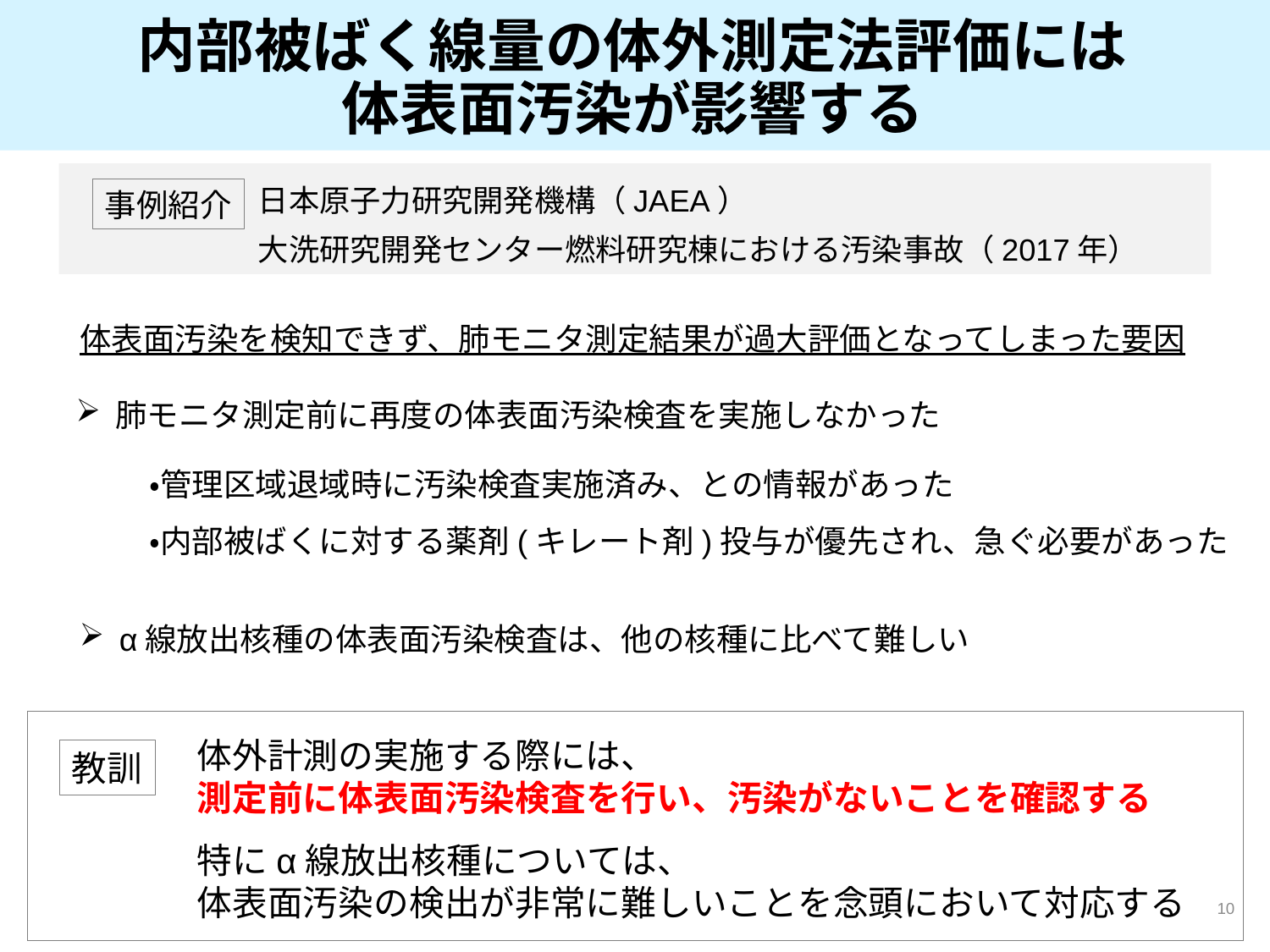

# 内部被ばく線量の体外測定法評価には 体表面汚染が影響する

日本原子力研究開発機構（JAEA）
大洗研究開発センター燃料研究棟における汚染事故（2017年）
事例紹介
体表面汚染を検知できず、肺モニタ測定結果が過大評価となってしまった要因
肺モニタ測定前に再度の体表面汚染検査を実施しなかった
・管理区域退域時に汚染検査実施済み、との情報があった
・内部被ばくに対する薬剤(キレート剤)投与が優先され、急ぐ必要があった
α線放出核種の体表面汚染検査は、他の核種に比べて難しい

体外計測の実施する際には、
測定前に体表面汚染検査を行い、汚染がないことを確認する
教訓
特にα線放出核種については、
体表面汚染の検出が非常に難しいことを念頭において対応する
10